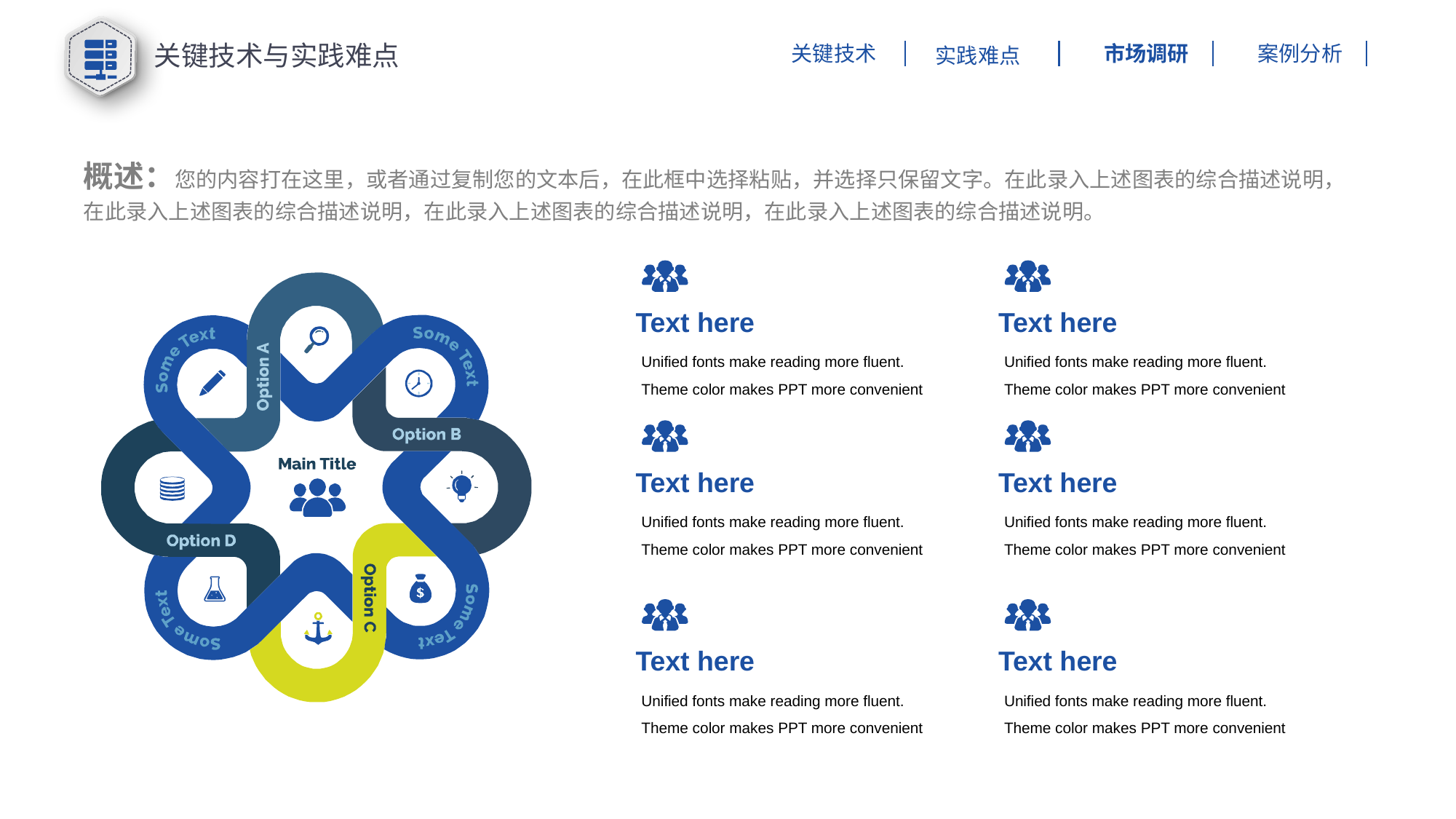

关键技术与实践难点
市场调研
案例分析
关键技术
实践难点

概述：您的内容打在这里，或者通过复制您的文本后，在此框中选择粘贴，并选择只保留文字。在此录入上述图表的综合描述说明，在此录入上述图表的综合描述说明，在此录入上述图表的综合描述说明，在此录入上述图表的综合描述说明。

Text here
Text here

Unified fonts make reading more fluent.
Theme color makes PPT more convenient
Unified fonts make reading more fluent.
Theme color makes PPT more convenient

Text here
Text here

Unified fonts make reading more fluent.
Theme color makes PPT more convenient
Unified fonts make reading more fluent.
Theme color makes PPT more convenient

Text here
Text here

Unified fonts make reading more fluent.
Theme color makes PPT more convenient
Unified fonts make reading more fluent.
Theme color makes PPT more convenient